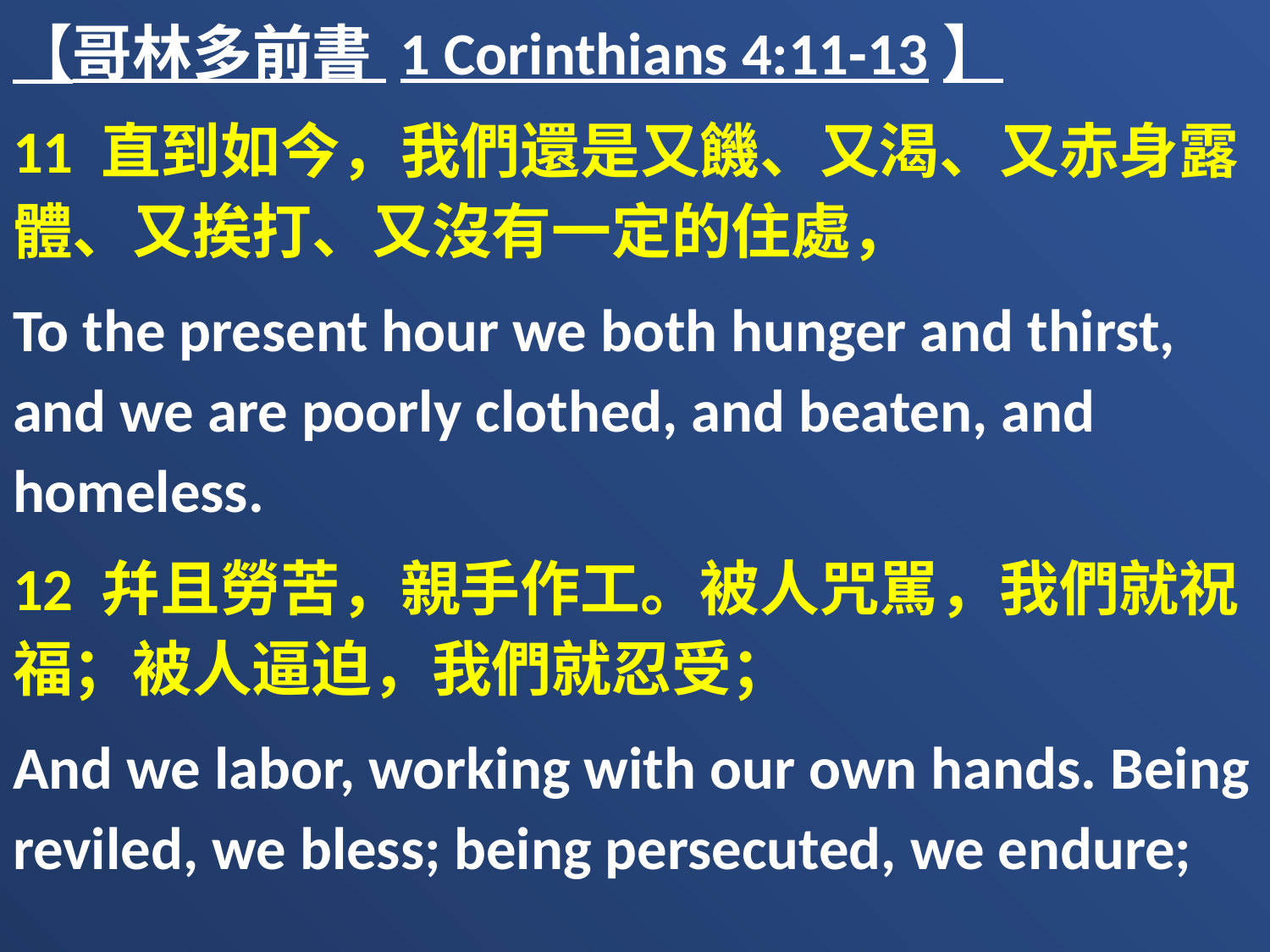

【哥林多前書 1 Corinthians 4:11-13】
11 直到如今，我們還是又饑、又渴、又赤身露體、又挨打、又沒有一定的住處，
To the present hour we both hunger and thirst, and we are poorly clothed, and beaten, and homeless.
12 幷且勞苦，親手作工。被人咒駡，我們就祝福；被人逼迫，我們就忍受；
And we labor, working with our own hands. Being reviled, we bless; being persecuted, we endure;